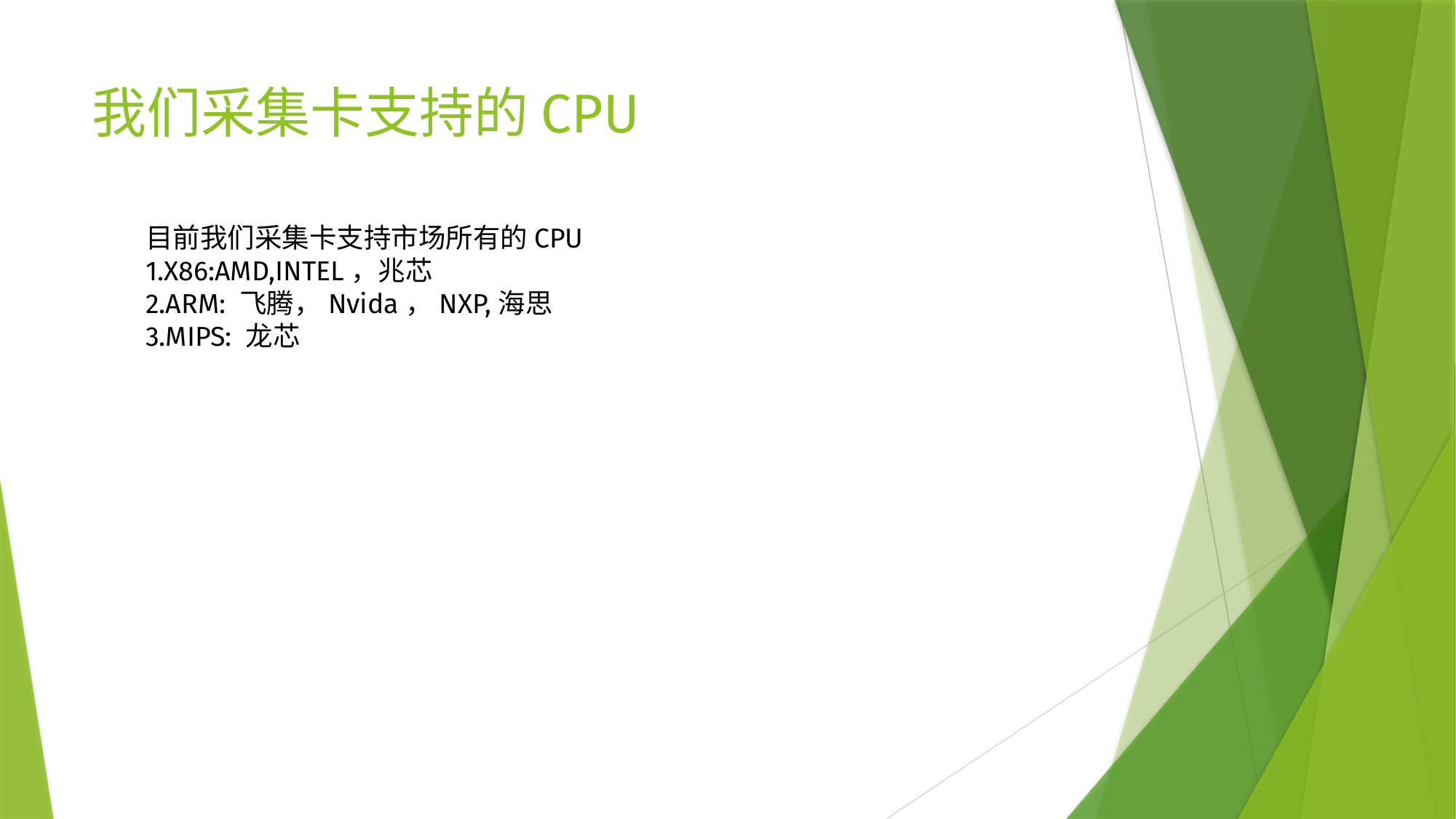

# 我们采集卡支持的CPU
目前我们采集卡支持市场所有的CPU
1.X86:AMD,INTEL，兆芯
2.ARM: 飞腾，Nvida，NXP,海思
3.MIPS: 龙芯